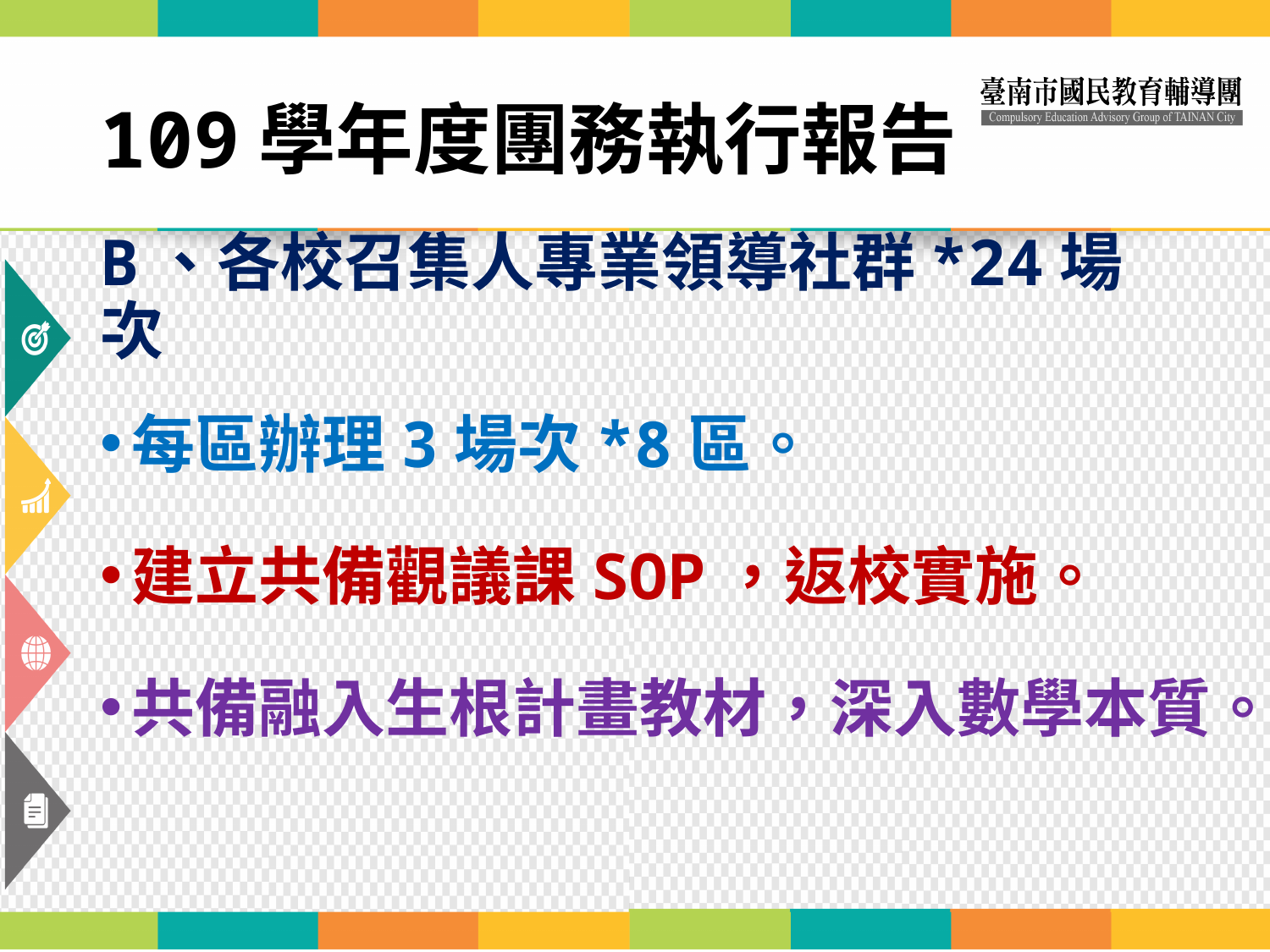

# 109學年度團務執行報告
B、各校召集人專業領導社群*24場次
每區辦理3場次*8區。
建立共備觀議課SOP，返校實施。
共備融入生根計畫教材，深入數學本質。